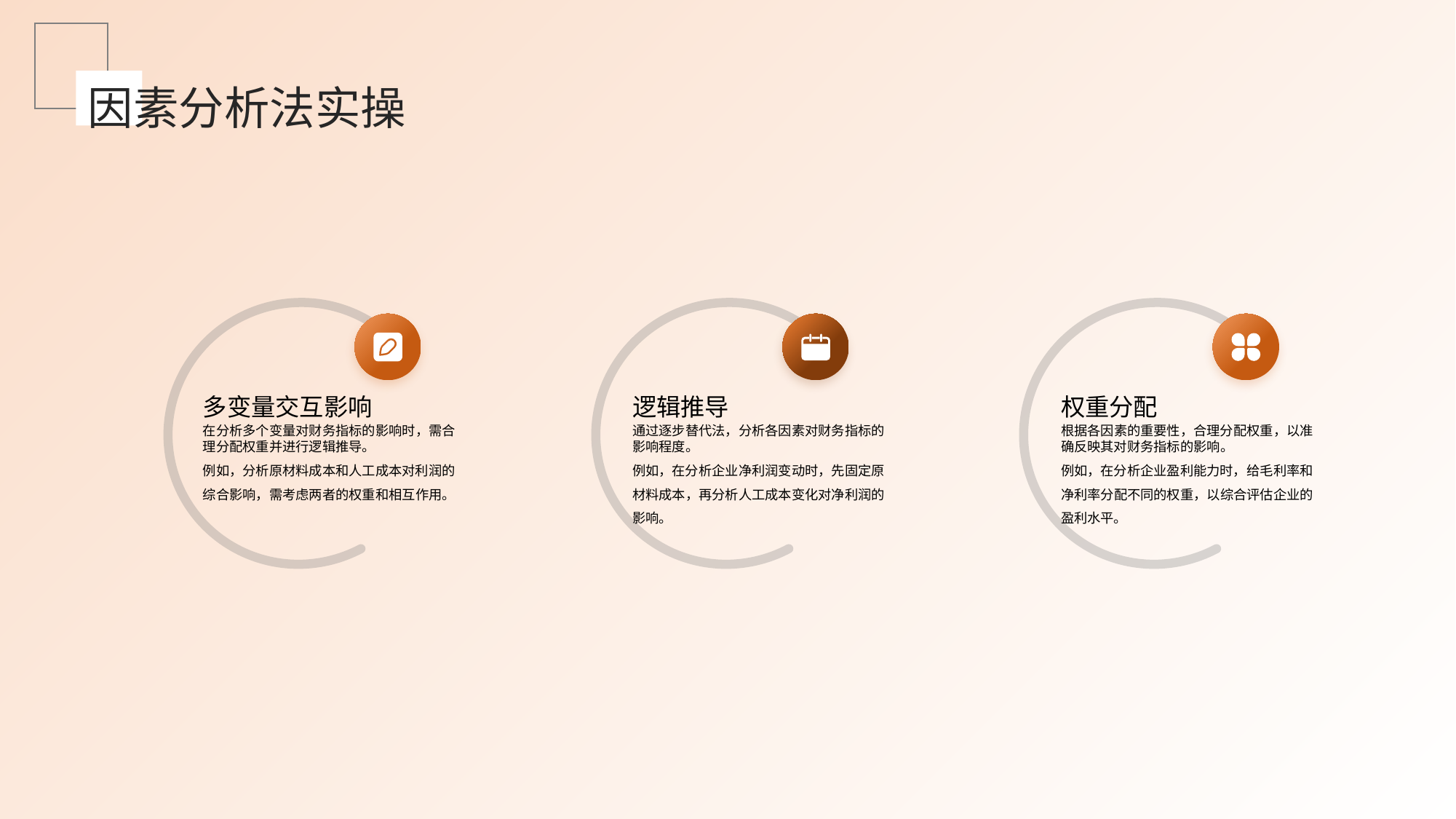

因素分析法实操

多变量交互影响
逻辑推导
权重分配
在分析多个变量对财务指标的影响时，需合理分配权重并进行逻辑推导。
例如，分析原材料成本和人工成本对利润的综合影响，需考虑两者的权重和相互作用。
通过逐步替代法，分析各因素对财务指标的影响程度。
例如，在分析企业净利润变动时，先固定原材料成本，再分析人工成本变化对净利润的影响。
根据各因素的重要性，合理分配权重，以准确反映其对财务指标的影响。
例如，在分析企业盈利能力时，给毛利率和净利率分配不同的权重，以综合评估企业的盈利水平。